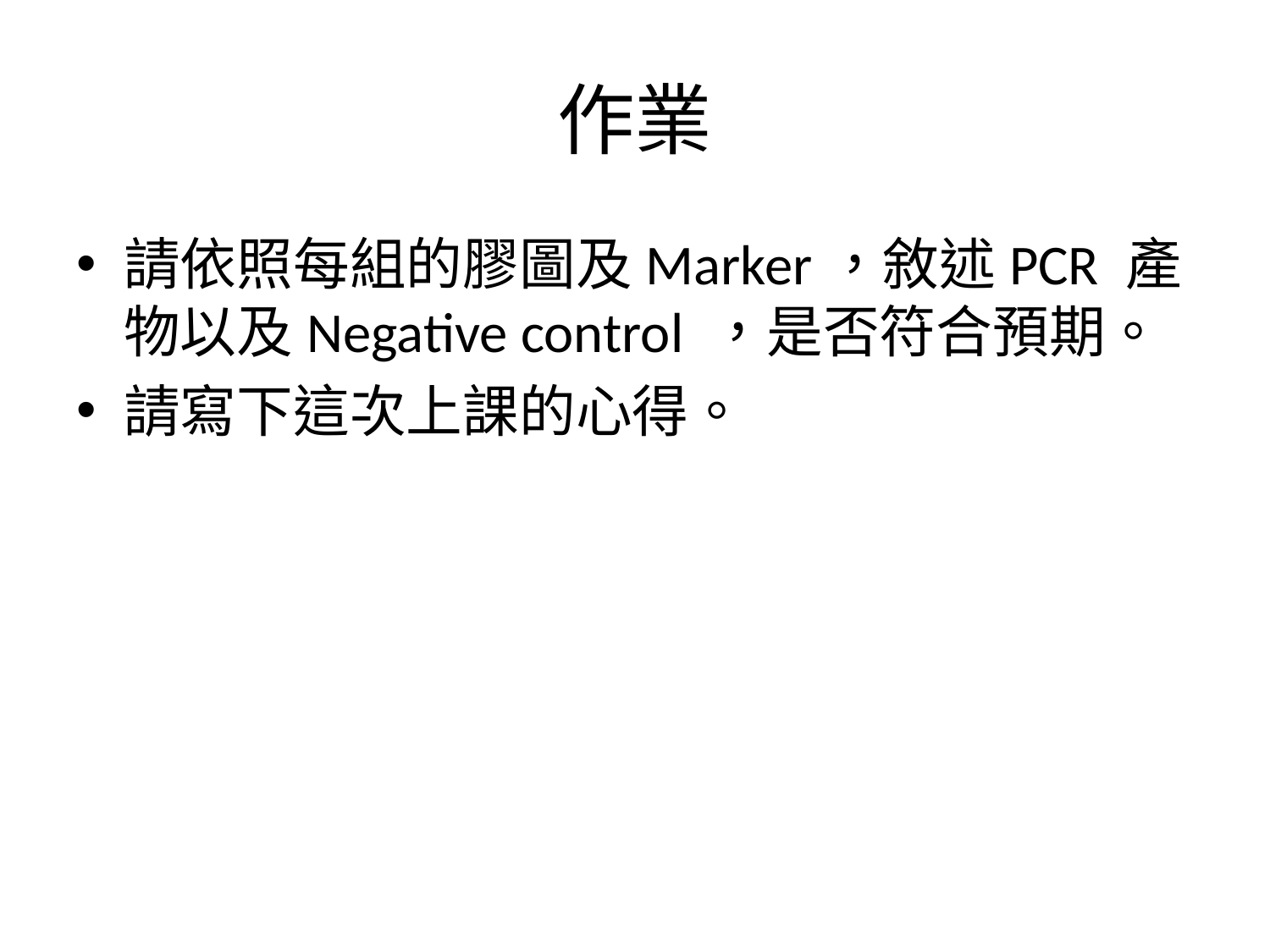

# 作業
請依照每組的膠圖及Marker，敘述PCR 產物以及Negative control ，是否符合預期。
請寫下這次上課的心得。